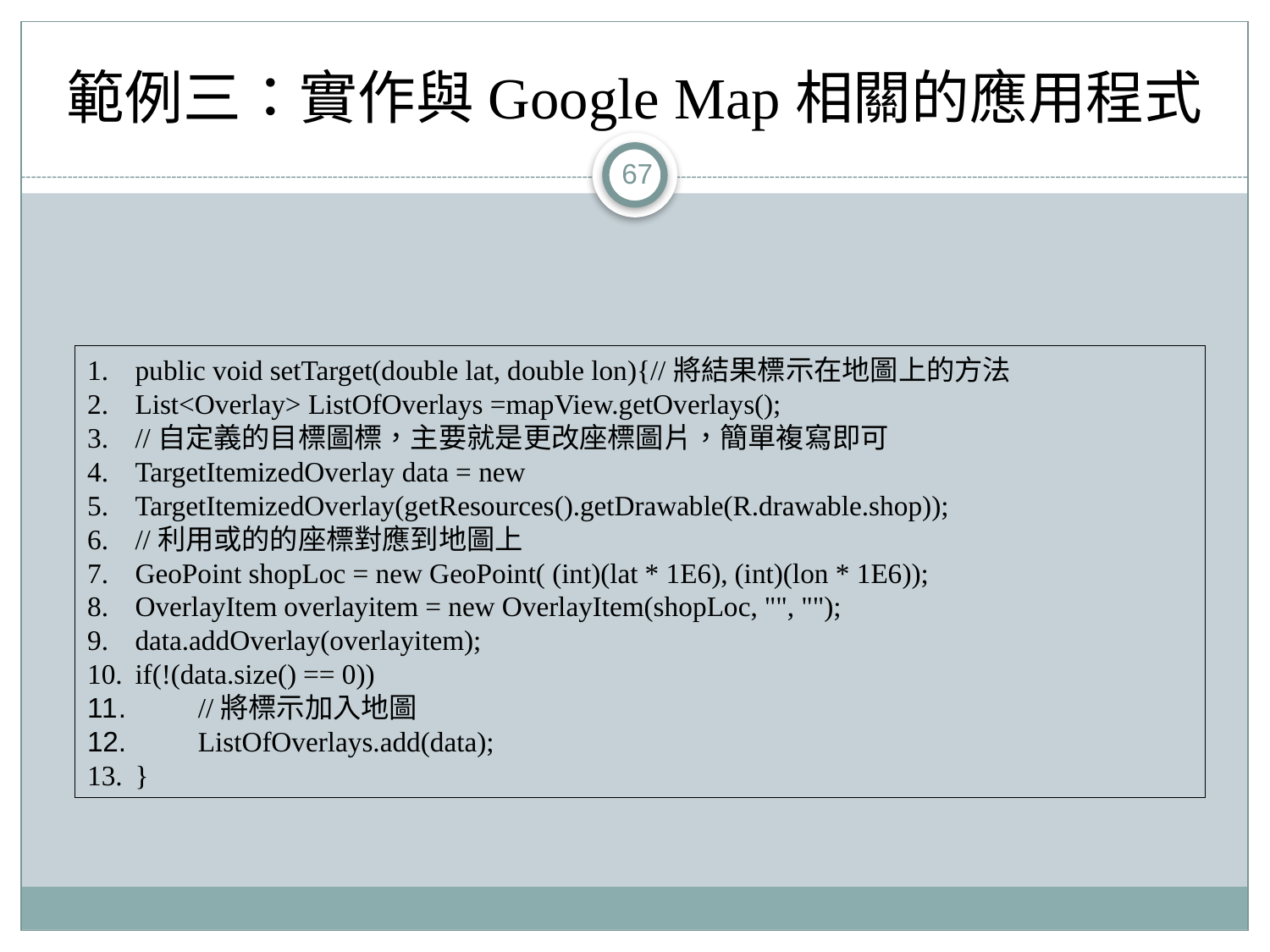

# 範例三：實作與Google Map相關的應用程式
67

public void setTarget(double lat, double lon){//將結果標示在地圖上的方法
List<Overlay> ListOfOverlays =mapView.getOverlays();
//自定義的目標圖標，主要就是更改座標圖片，簡單複寫即可
TargetItemizedOverlay data = new
TargetItemizedOverlay(getResources().getDrawable(R.drawable.shop));
//利用或的的座標對應到地圖上
GeoPoint shopLoc = new GeoPoint( (int)(lat * 1E6), (int)(lon * 1E6));
OverlayItem overlayitem = new OverlayItem(shopLoc, "", "");
data.addOverlay(overlayitem);
if(!(data.size() == 0))
　　//將標示加入地圖
　　ListOfOverlays.add(data);
}